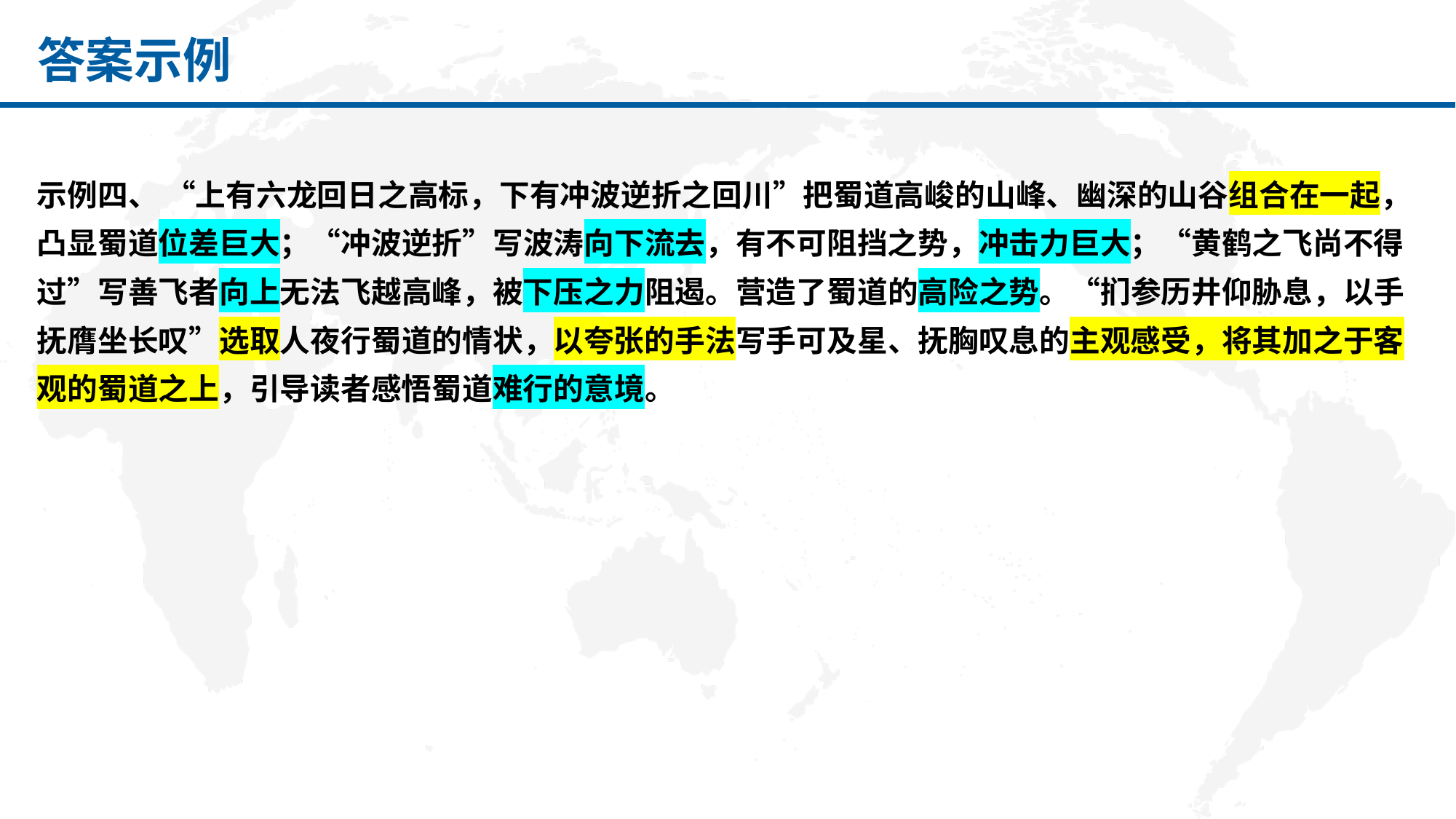

# 答案示例
示例四、 “上有六龙回日之高标，下有冲波逆折之回川”把蜀道高峻的山峰、幽深的山谷组合在一起，凸显蜀道位差巨大；“冲波逆折”写波涛向下流去，有不可阻挡之势，冲击力巨大；“黄鹤之飞尚不得过”写善飞者向上无法飞越高峰，被下压之力阻遏。营造了蜀道的高险之势。“扪参历井仰胁息，以手抚膺坐长叹”选取人夜行蜀道的情状，以夸张的手法写手可及星、抚胸叹息的主观感受，将其加之于客观的蜀道之上，引导读者感悟蜀道难行的意境。